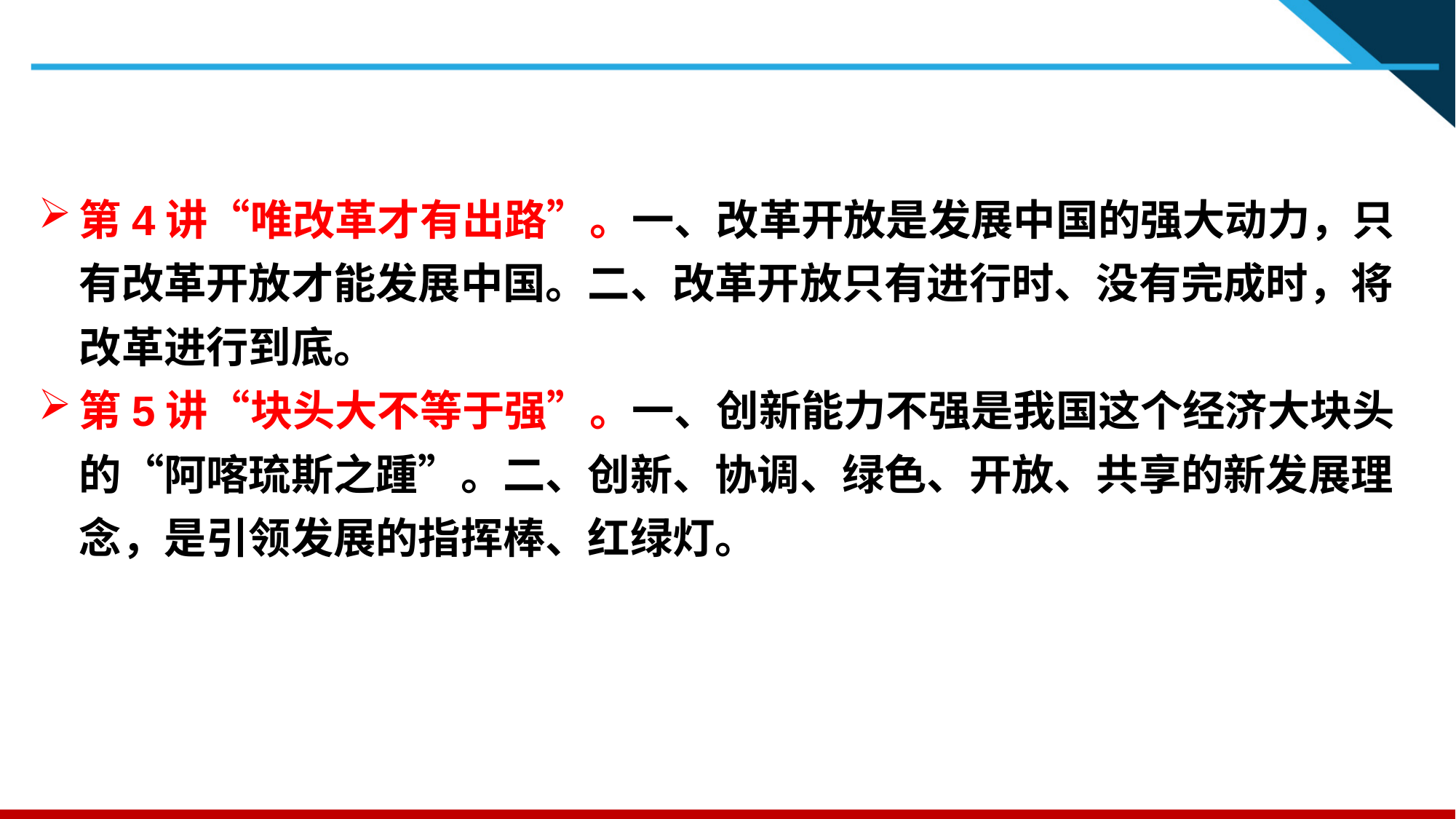

第4讲“唯改革才有出路”。一、改革开放是发展中国的强大动力，只有改革开放才能发展中国。二、改革开放只有进行时、没有完成时，将改革进行到底。
第5讲“块头大不等于强”。一、创新能力不强是我国这个经济大块头的“阿喀琉斯之踵”。二、创新、协调、绿色、开放、共享的新发展理念，是引领发展的指挥棒、红绿灯。

10